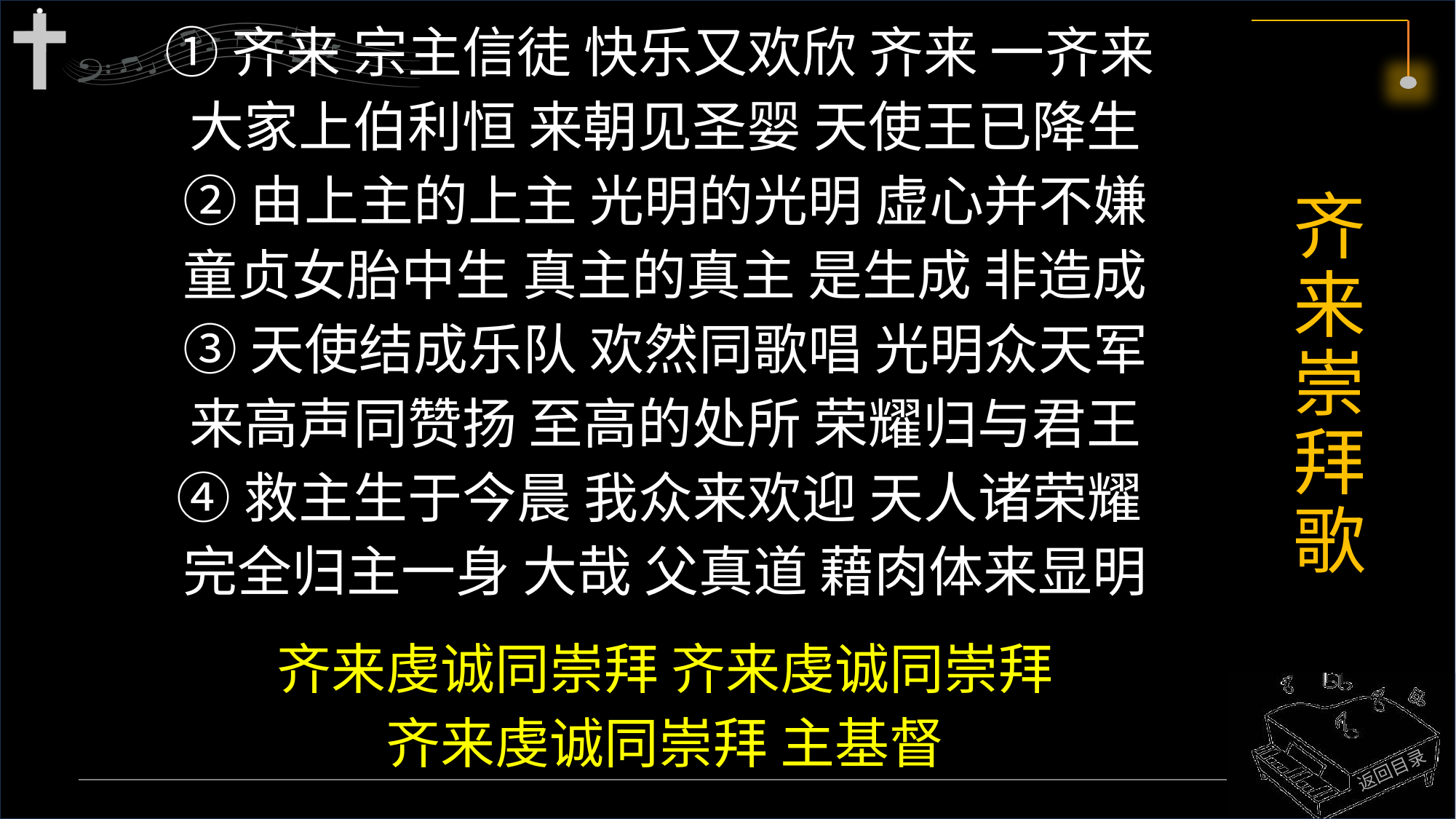

①齐来 宗主信徒 快乐又欢欣 齐来 一齐来
大家上伯利恒 来朝见圣婴 天使王已降生
②由上主的上主 光明的光明 虚心并不嫌
童贞女胎中生 真主的真主 是生成 非造成
③天使结成乐队 欢然同歌唱 光明众天军
来高声同赞扬 至高的处所 荣耀归与君王
④救主生于今晨 我众来欢迎 天人诸荣耀
完全归主一身 大哉 父真道 藉肉体来显明

齐来虔诚同崇拜 齐来虔诚同崇拜
齐来虔诚同崇拜 主基督
# 齐来崇拜歌